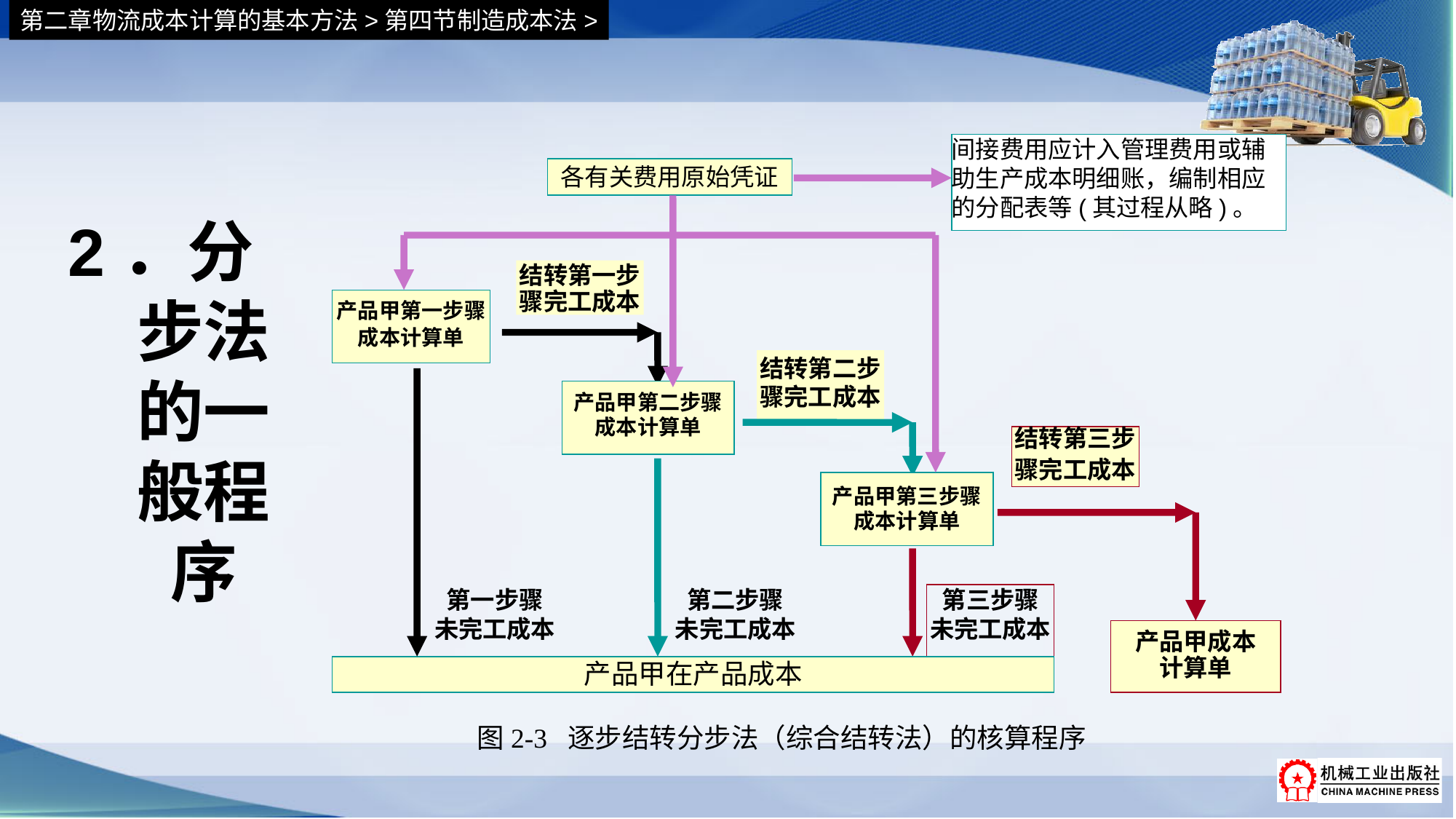

第二章物流成本计算的基本方法>第四节制造成本法>
间接费用应计入管理费用或辅助生产成本明细账，编制相应的分配表等(其过程从略)。

各有关费用原始凭证

产品甲第一步骤
成本计算单
产品甲第二步骤
成本计算单
产品甲第三步骤
成本计算单
图2-3  逐步结转分步法（综合结转法）的核算程序
# 2．分步法的一般程序
结转第一步
骤完工成本

第一步骤
未完工成本
产品甲在产品成本
结转第二步
骤完工成本

第二步骤
未完工成本
结转第三步
骤完工成本

第三步骤
未完工成本
产品甲成本
计算单